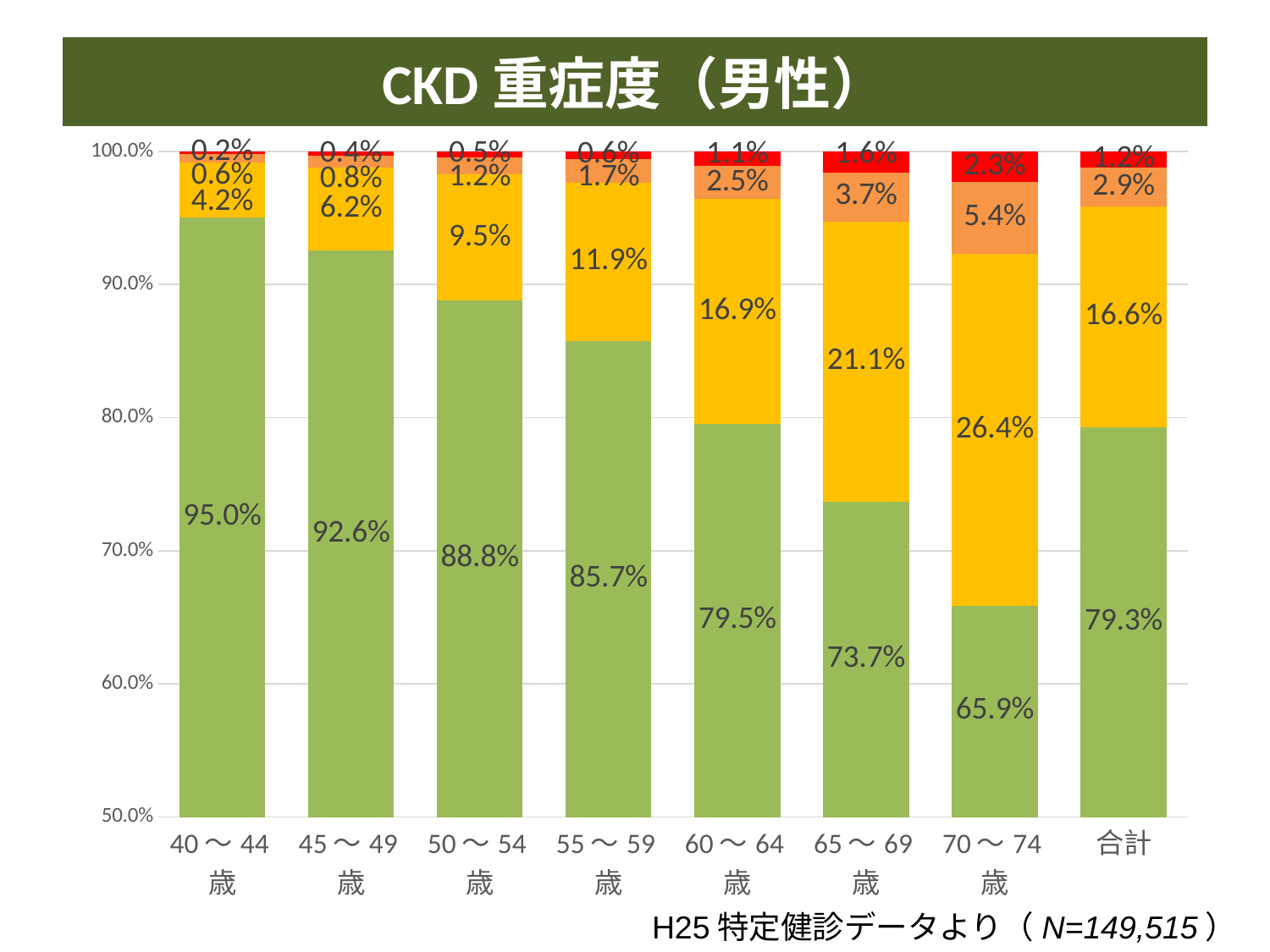

CKD重症度（男性）

### Chart

| Category | 緑 | 黄 | オレンジ | 赤 |
|---|---|---|---|---|
| 40～44歳 | 0.9502000889284127 | 0.041669313345613926 | 0.006224988883948421 | 0.0019056088420250294 |
| 45～49歳 | 0.9255178185368576 | 0.06248692377432189 | 0.0084385243043448 | 0.0035567333844759084 |
| 50～54歳 | 0.8877774532710286 | 0.09513726635514021 | 0.012485397196261683 | 0.004599883177570093 |
| 55～59歳 | 0.8574983187626093 | 0.1190316072629456 | 0.017417619367854742 | 0.0060524546065904485 |
| 60～64歳 | 0.795023967130792 | 0.1690025108422737 | 0.02483451266834062 | 0.011139009358593927 |
| 65～69歳 | 0.7365280344106878 | 0.21091691151970468 | 0.03686426559234241 | 0.01569078847726653 |
| 70～74歳 | 0.6587387688113716 | 0.26417981028679516 | 0.054187877270577764 | 0.022893543631255425 |
| 合計 | 0.7929037220345797 | 0.16578269738822193 | 0.02914757716617067 | 0.012166003411028995 |
H25特定健診データより（N=149,515）